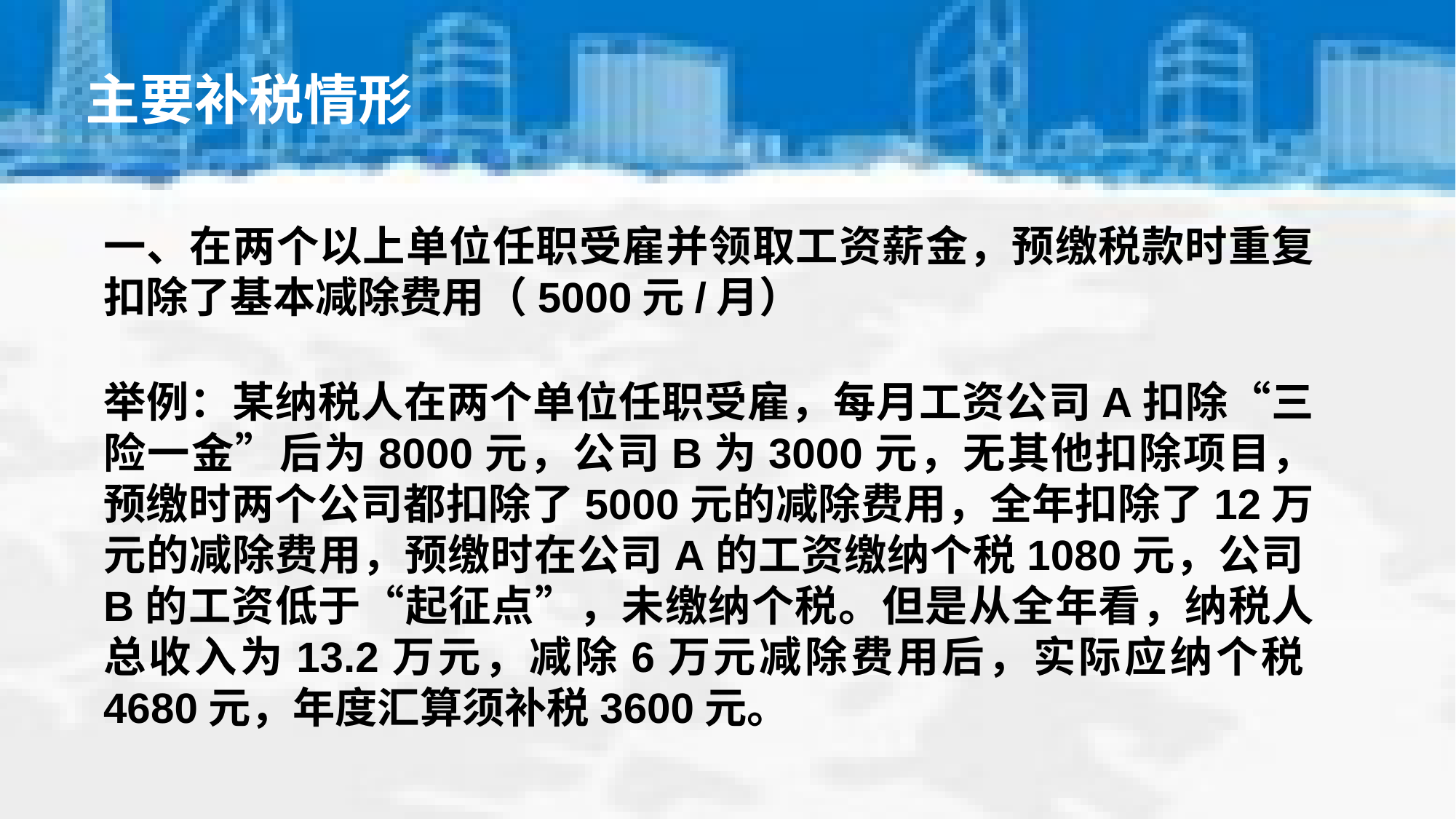

主要补税情形
一、在两个以上单位任职受雇并领取工资薪金，预缴税款时重复扣除了基本减除费用（5000元/月）
举例：某纳税人在两个单位任职受雇，每月工资公司A扣除“三险一金”后为8000元，公司B为3000元，无其他扣除项目，预缴时两个公司都扣除了5000元的减除费用，全年扣除了12万元的减除费用，预缴时在公司A的工资缴纳个税1080元，公司B的工资低于“起征点”，未缴纳个税。但是从全年看，纳税人总收入为13.2万元，减除6万元减除费用后，实际应纳个税4680元，年度汇算须补税3600元。